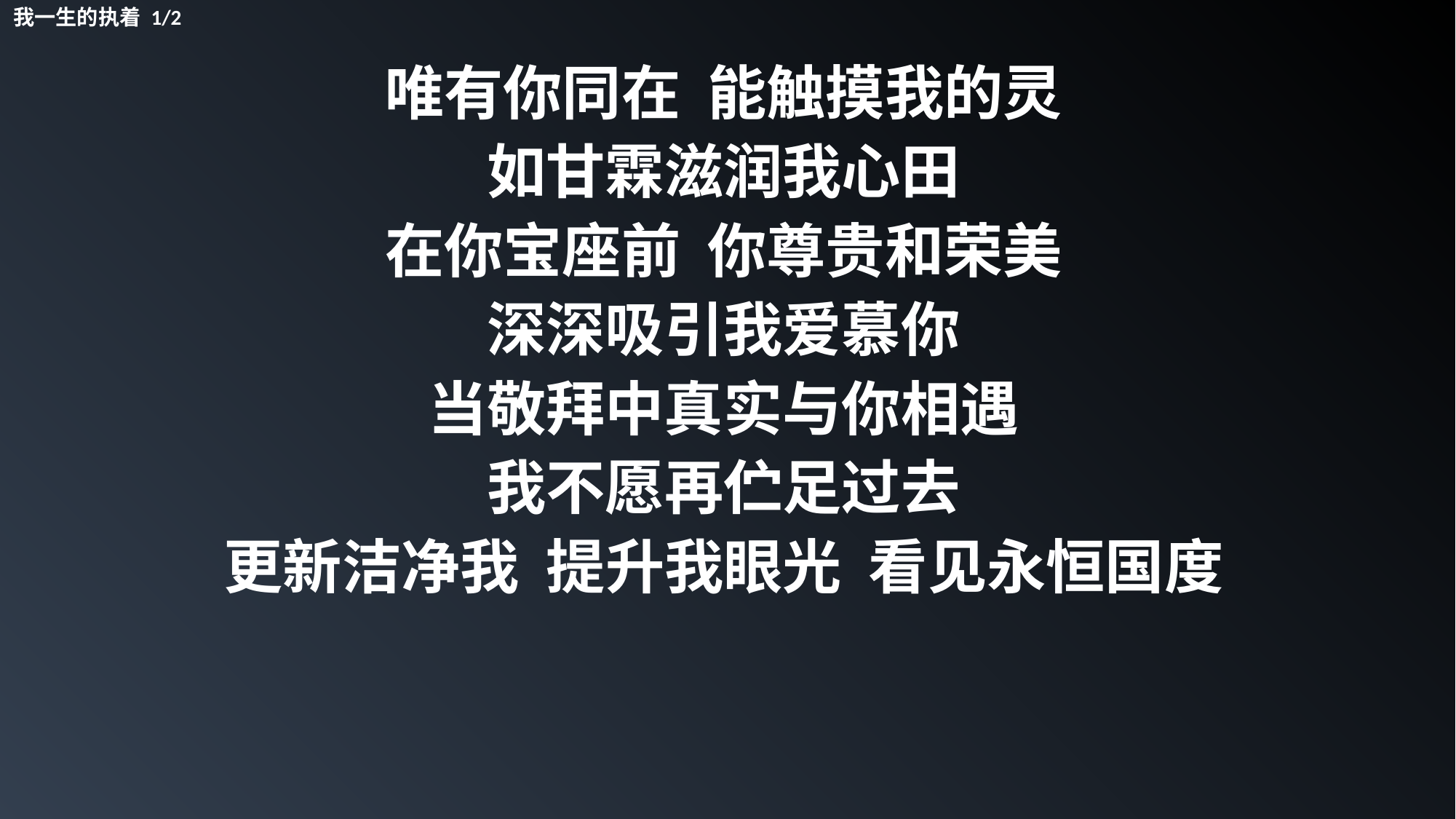

我一生的执着 1/2
唯有你同在  能触摸我的灵
如甘霖滋润我心田
在你宝座前  你尊贵和荣美
深深吸引我爱慕你
当敬拜中真实与你相遇
我不愿再伫足过去
更新洁净我  提升我眼光  看见永恒国度